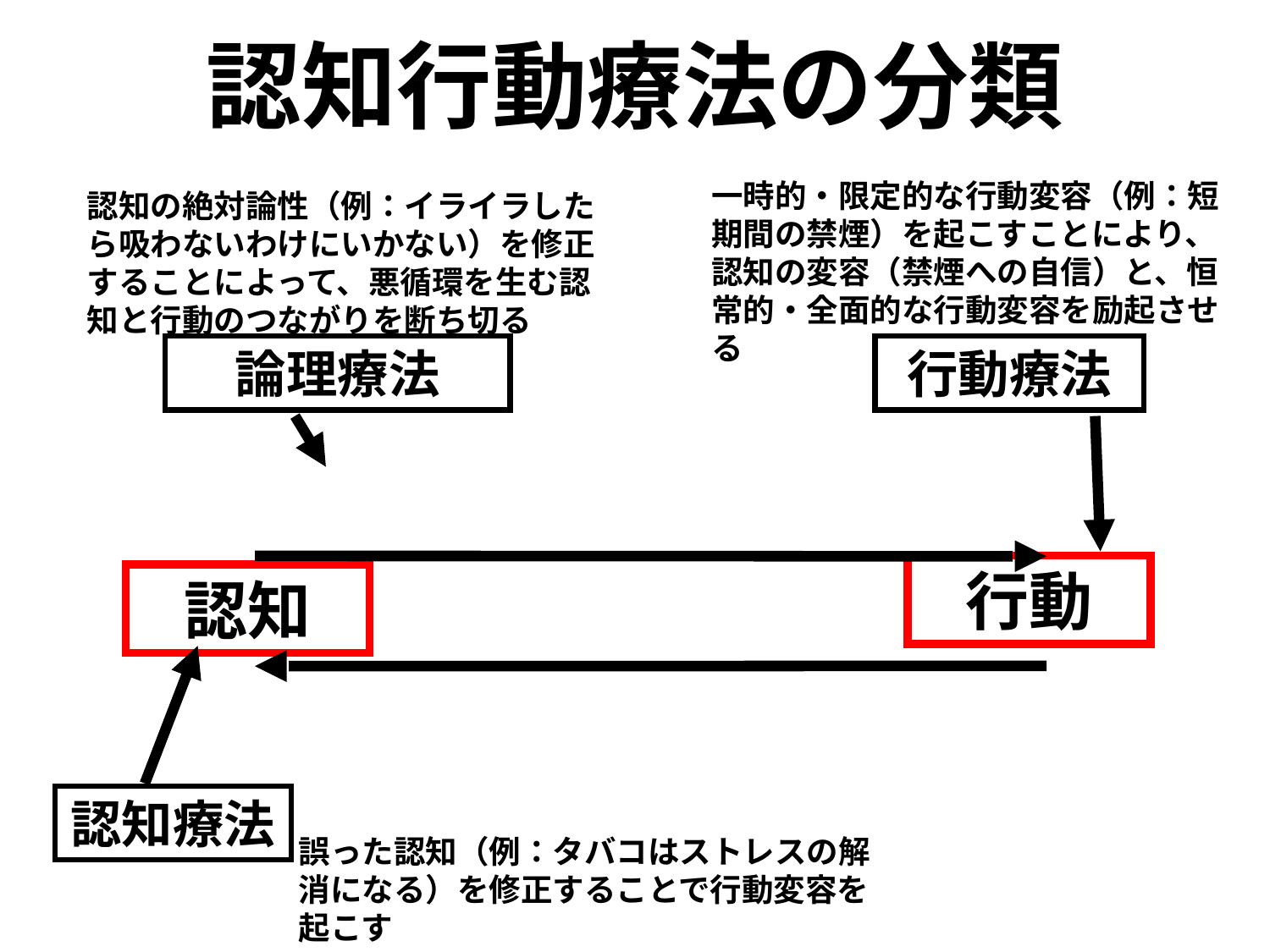

# 認知行動療法の分類
一時的・限定的な行動変容（例：短期間の禁煙）を起こすことにより、認知の変容（禁煙への自信）と、恒常的・全面的な行動変容を励起させる
認知の絶対論性（例：イライラしたら吸わないわけにいかない）を修正することによって、悪循環を生む認知と行動のつながりを断ち切る
論理療法
行動療法
行動
認知
認知療法
誤った認知（例：タバコはストレスの解消になる）を修正することで行動変容を起こす